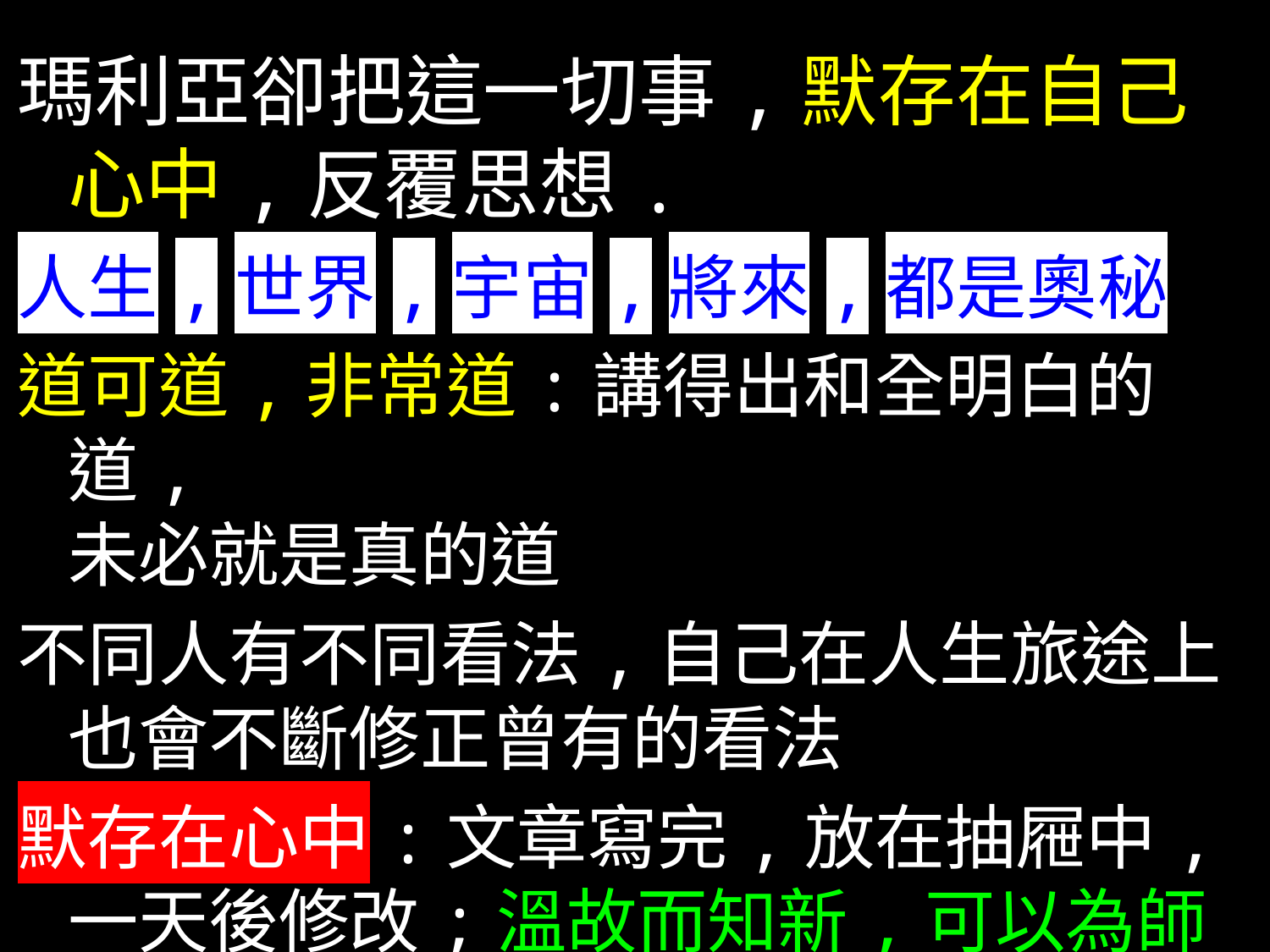

瑪利亞卻把這一切事,默存在自己心中,反覆思想.
人生,世界,宇宙,將來,都是奧秘
道可道,非常道:講得出和全明白的道,
未必就是真的道
不同人有不同看法,自己在人生旅途上也會不斷修正曾有的看法
默存在心中:文章寫完,放在抽屜中,一天後修改;溫故而知新,可以為師矣(孔子)